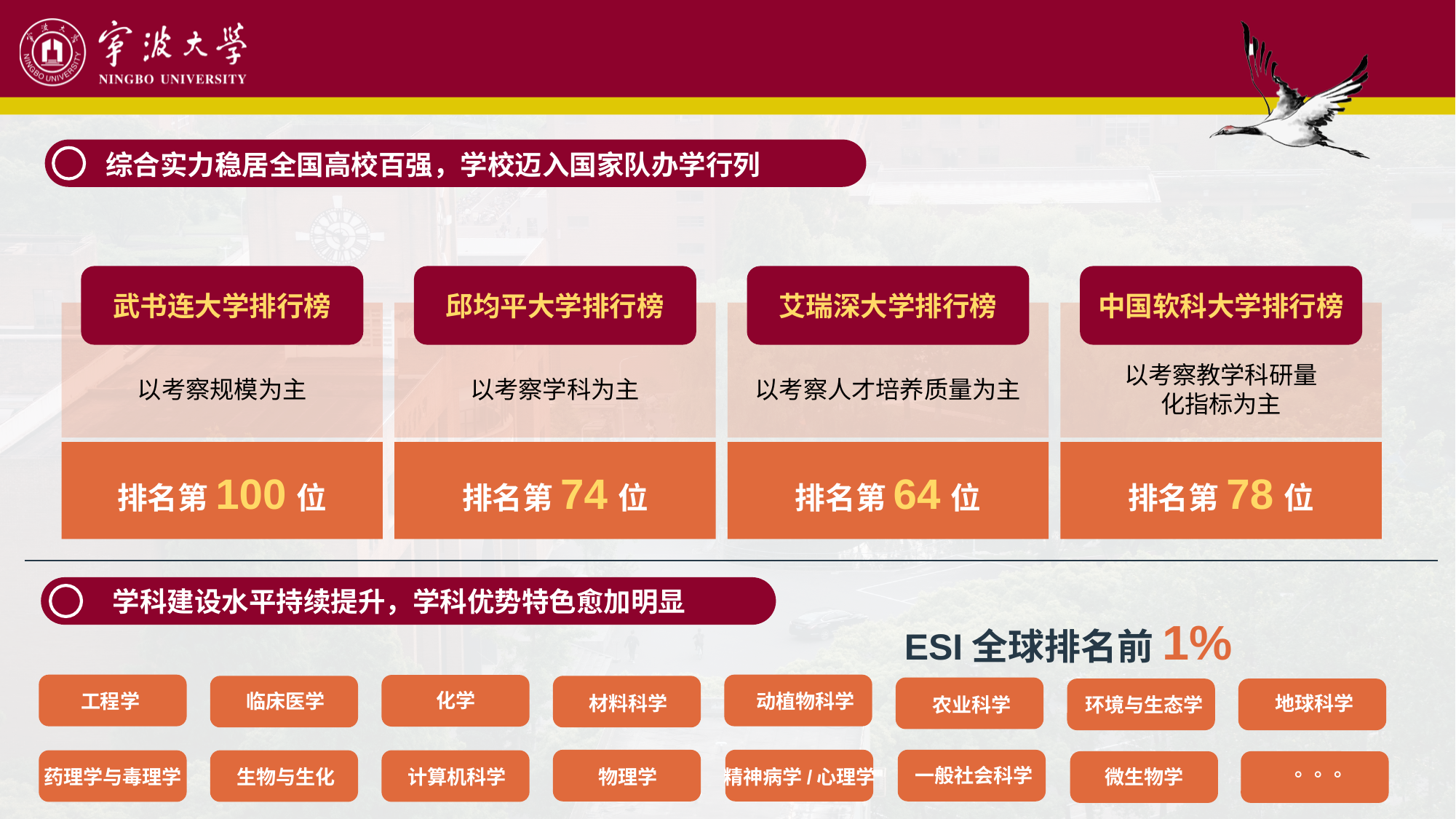

综合实力稳居全国高校百强，学校迈入国家队办学行列

武书连大学排行榜
邱均平大学排行榜
艾瑞深大学排行榜
中国软科大学排行榜

以考察教学科研量
化指标为主
以考察规模为主
以考察学科为主
以考察人才培养质量为主

排名第100位
排名第74位
排名第64位
排名第78位

学科建设水平持续提升，学科优势特色愈加明显

ESI全球排名前1%

化学
化学
临床医学
工程学
动植物科学
材料科学
地球科学
农业科学
环境与生态学
。。。

一般社会科学
药理学与毒理学
生物与生化
计算机科学
精神病学/心理学
微生物学
物理学